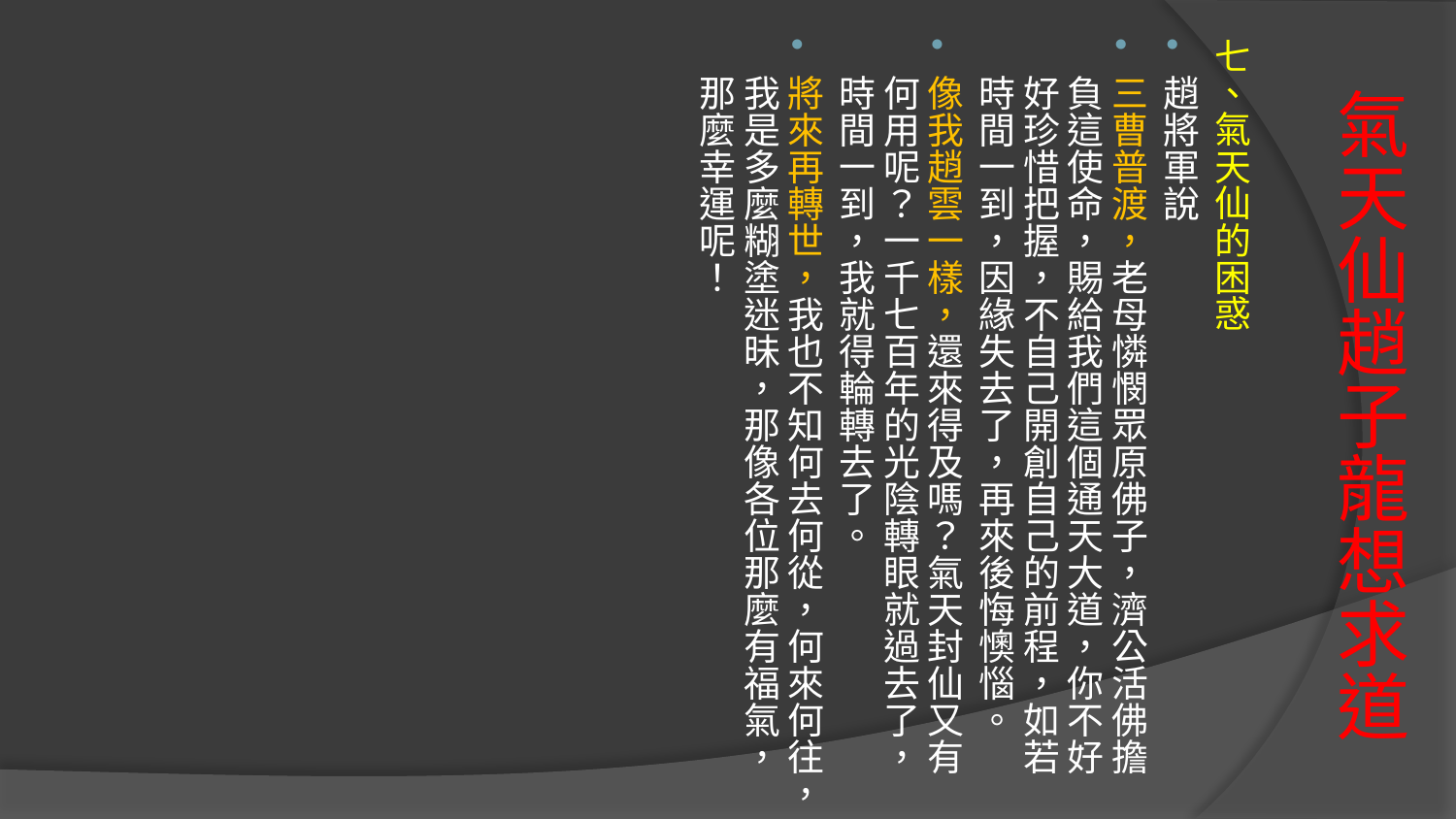

七、氣天仙的困惑
趙將軍說
三曹普渡，老母憐憫眾原佛子，濟公活佛擔負這使命，賜給我們這個通天大道，你不好好珍惜把握，不自己開創自己的前程，如若時間一到，因緣失去了，再來後悔懊惱。
像我趙雲一樣，還來得及嗎？氣天封仙又有何用呢？一千七百年的光陰轉眼就過去了，時間一到，我就得輪轉去了。
將來再轉世，我也不知何去何從，何來何往，我是多麼糊塗迷昧，那像各位那麼有福氣，那麼幸運呢！

# 氣天仙趙子龍想求道